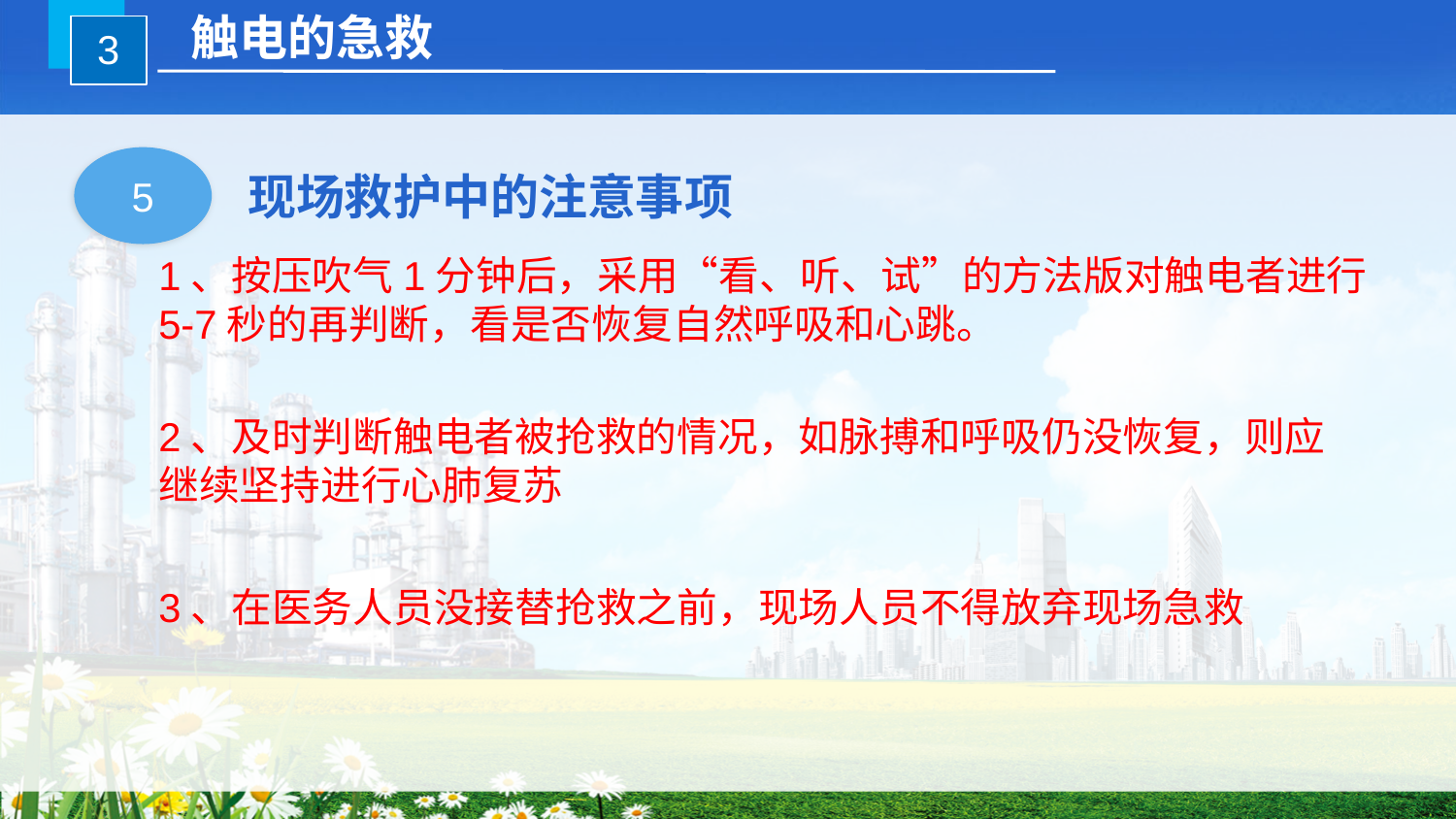

触电的急救
3

5
现场救护中的注意事项
1、按压吹气1分钟后，采用“看、听、试”的方法版对触电者进行5-7秒的再判断，看是否恢复自然呼吸和心跳。
2、及时判断触电者被抢救的情况，如脉搏和呼吸仍没恢复，则应继续坚持进行心肺复苏
3、在医务人员没接替抢救之前，现场人员不得放弃现场急救